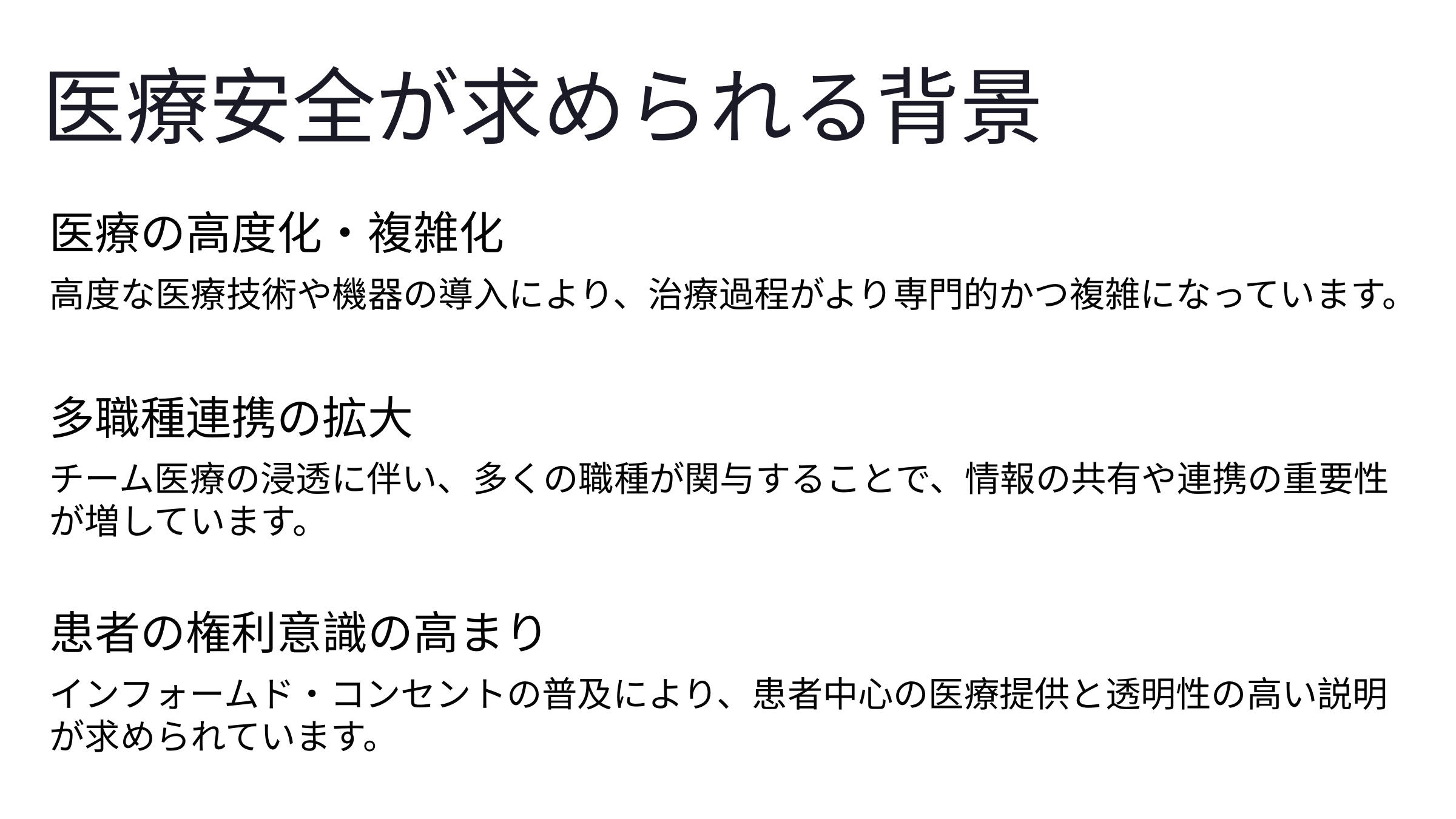

医療安全が求められる背景
医療の高度化・複雑化
高度な医療技術や機器の導入により、治療過程がより専門的かつ複雑になっています。
多職種連携の拡大
チーム医療の浸透に伴い、多くの職種が関与することで、情報の共有や連携の重要性が増しています。
患者の権利意識の高まり
インフォームド・コンセントの普及により、患者中心の医療提供と透明性の高い説明が求められています。